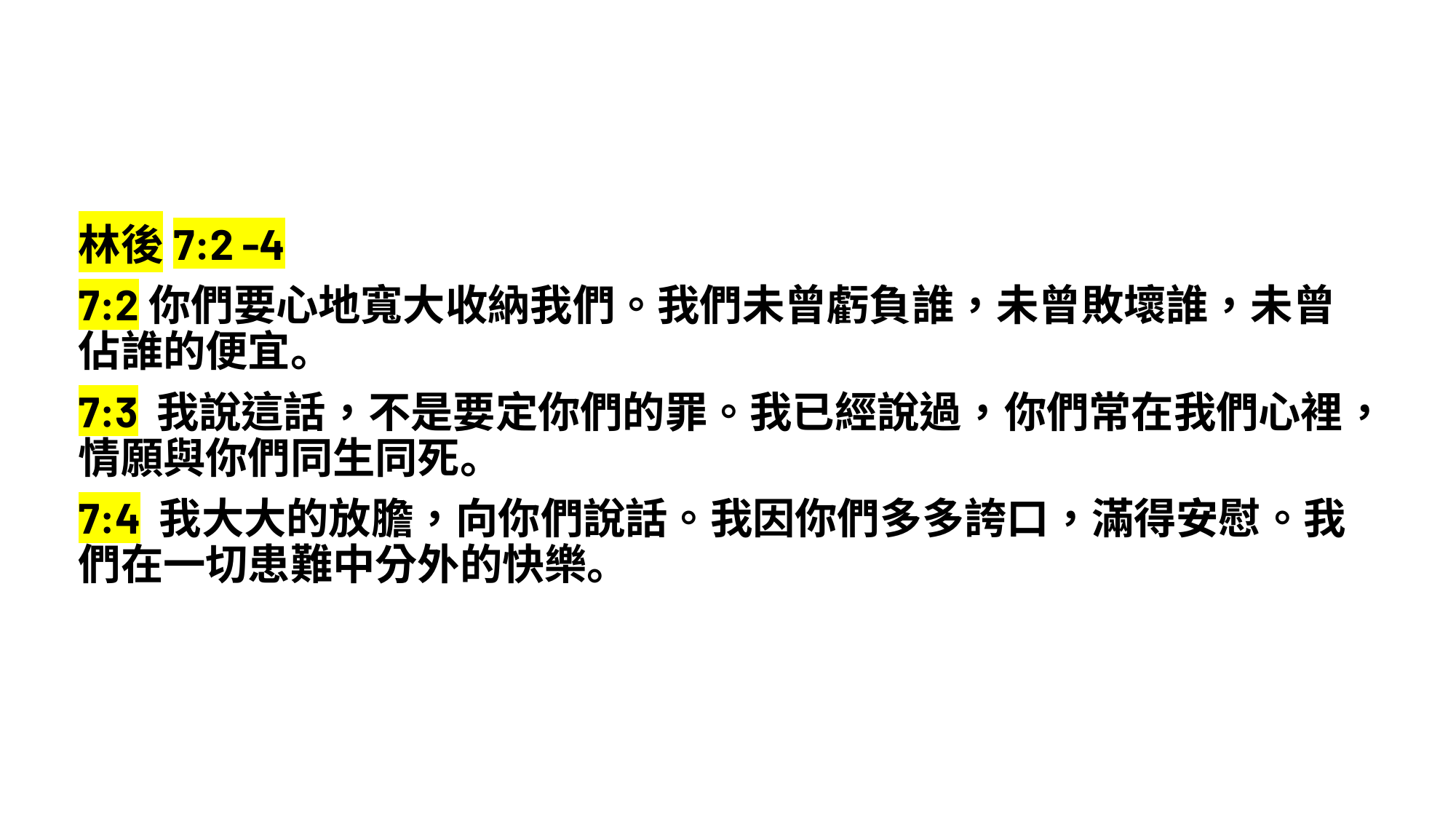

林後7:2 -4
7:2你們要心地寬大收納我們。我們未曾虧負誰，未曾敗壞誰，未曾佔誰的便宜。
7:3 我說這話，不是要定你們的罪。我已經說過，你們常在我們心裡，情願與你們同生同死。
7:4 我大大的放膽，向你們說話。我因你們多多誇口，滿得安慰。我們在一切患難中分外的快樂。